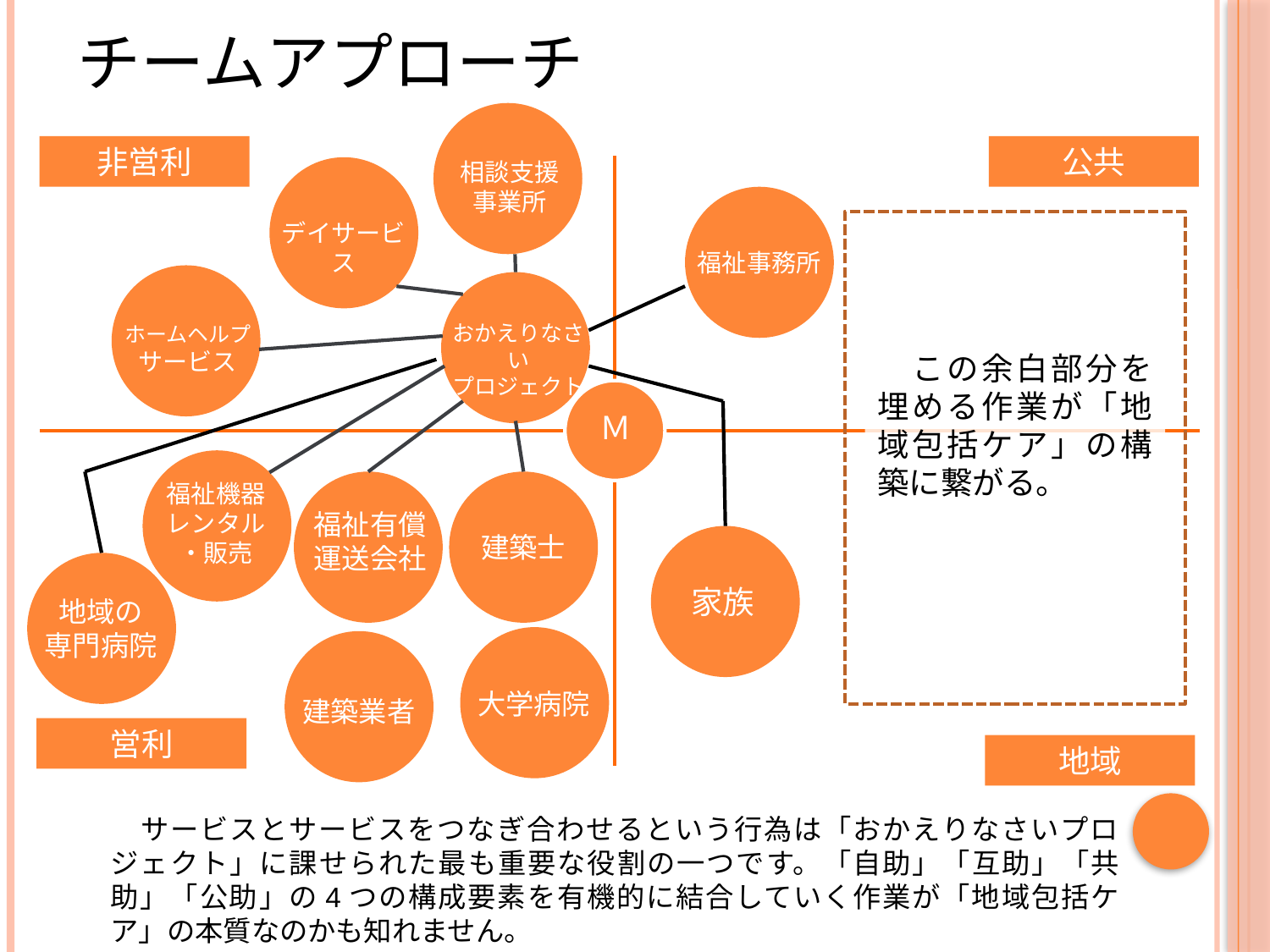

# チームアプローチ

非営利
公共
相談支援
事業所

デイサービス

福祉事務所

おかえりなさい
プロジェクト
ホームヘルプ
サービス
　この余白部分を埋める作業が「地域包括ケア」の構築に繋がる。

Ｍ

福祉機器
レンタル
・販売
福祉有償運送会社
建築士

家族
地域の
専門病院

大学病院
建築業者
営利
地域
　サービスとサービスをつなぎ合わせるという行為は「おかえりなさいプロジェクト」に課せられた最も重要な役割の一つです。「自助」「互助」「共助」「公助」の4つの構成要素を有機的に結合していく作業が「地域包括ケア」の本質なのかも知れません。